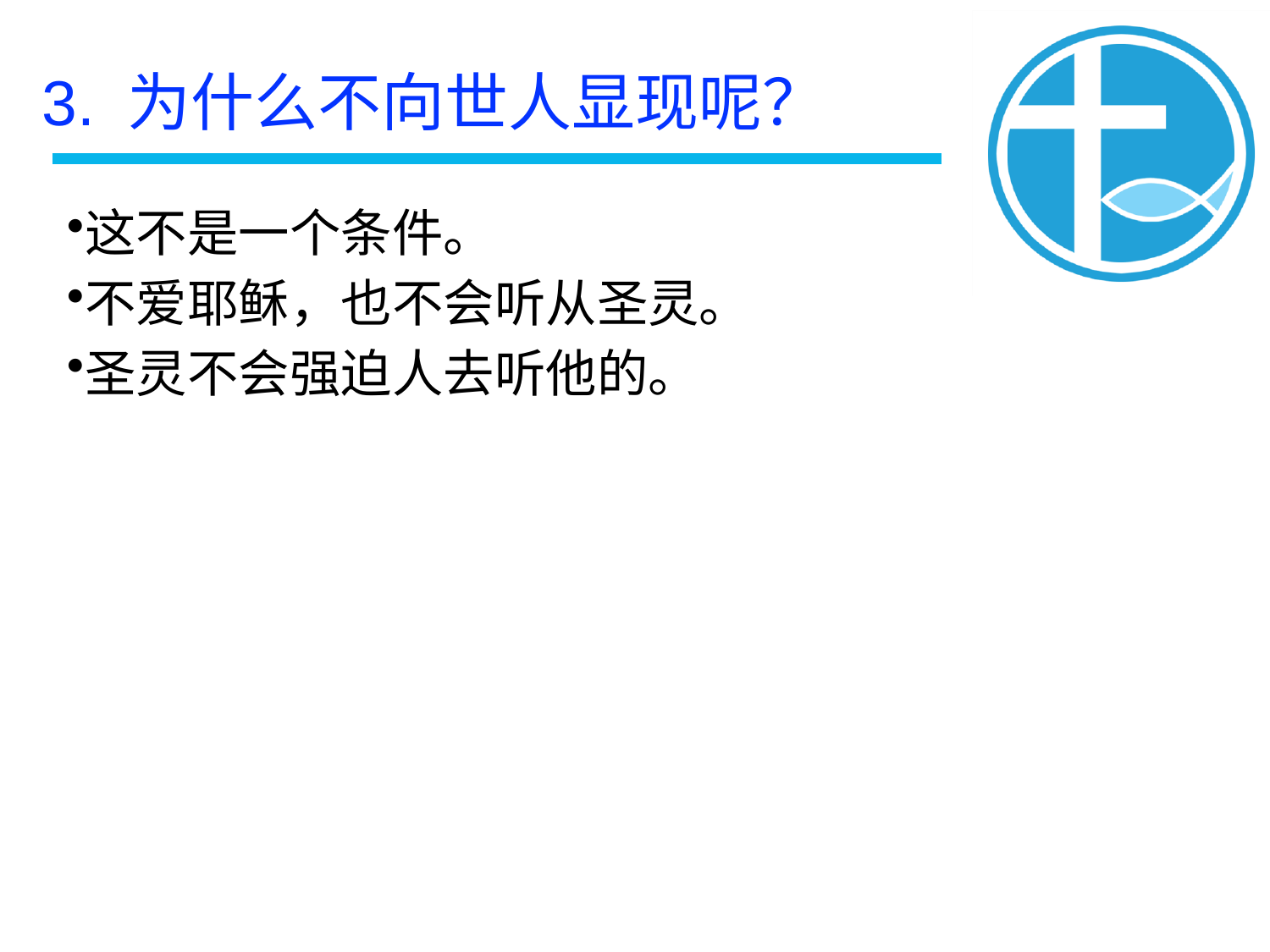

3. 为什么不向世人显现呢？
这不是一个条件。
不爱耶稣，也不会听从圣灵。
圣灵不会强迫人去听他的。